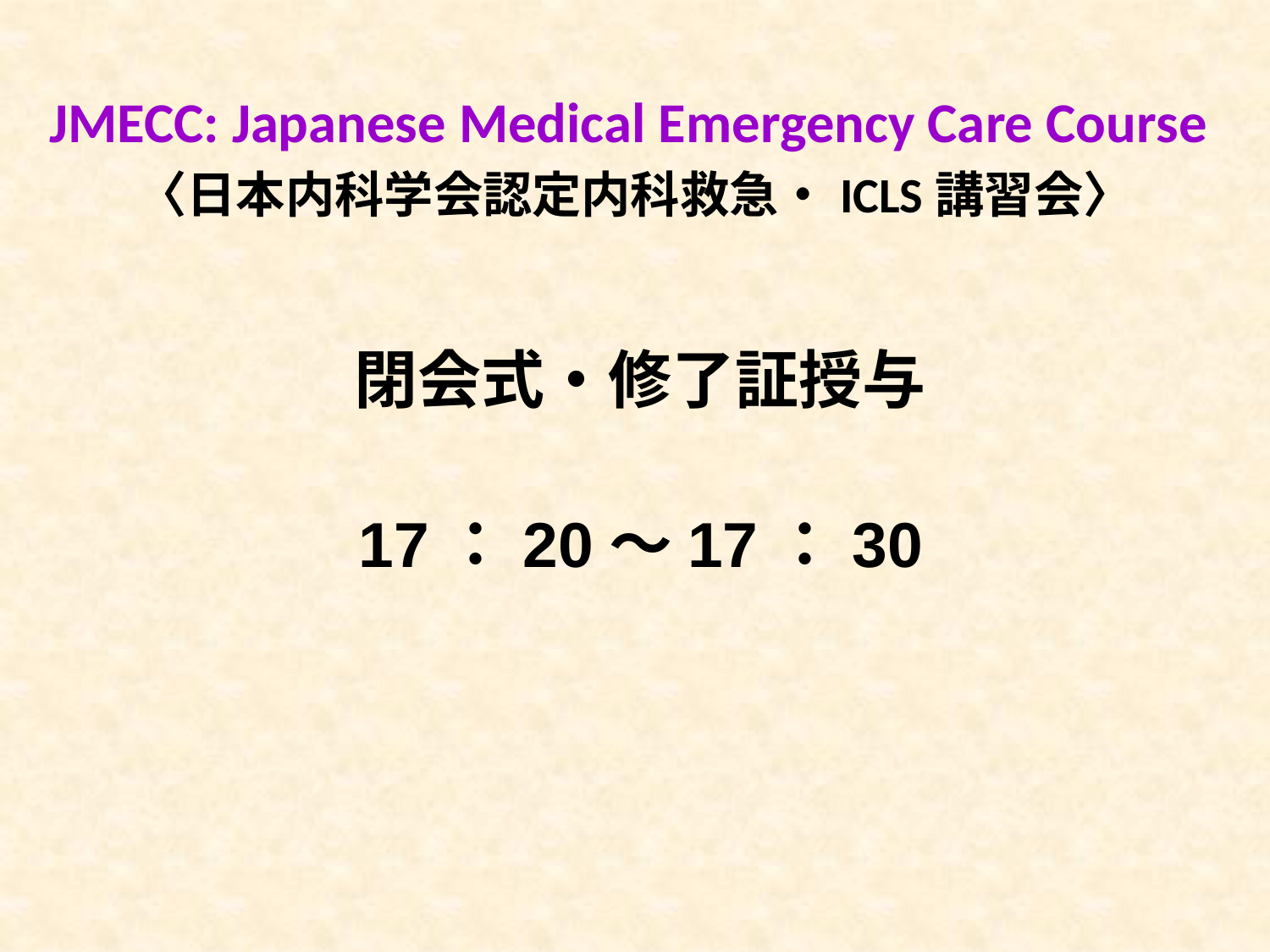

JMECC: Japanese Medical Emergency Care Course
〈日本内科学会認定内科救急・ICLS講習会〉
閉会式・修了証授与
17：20～17：30